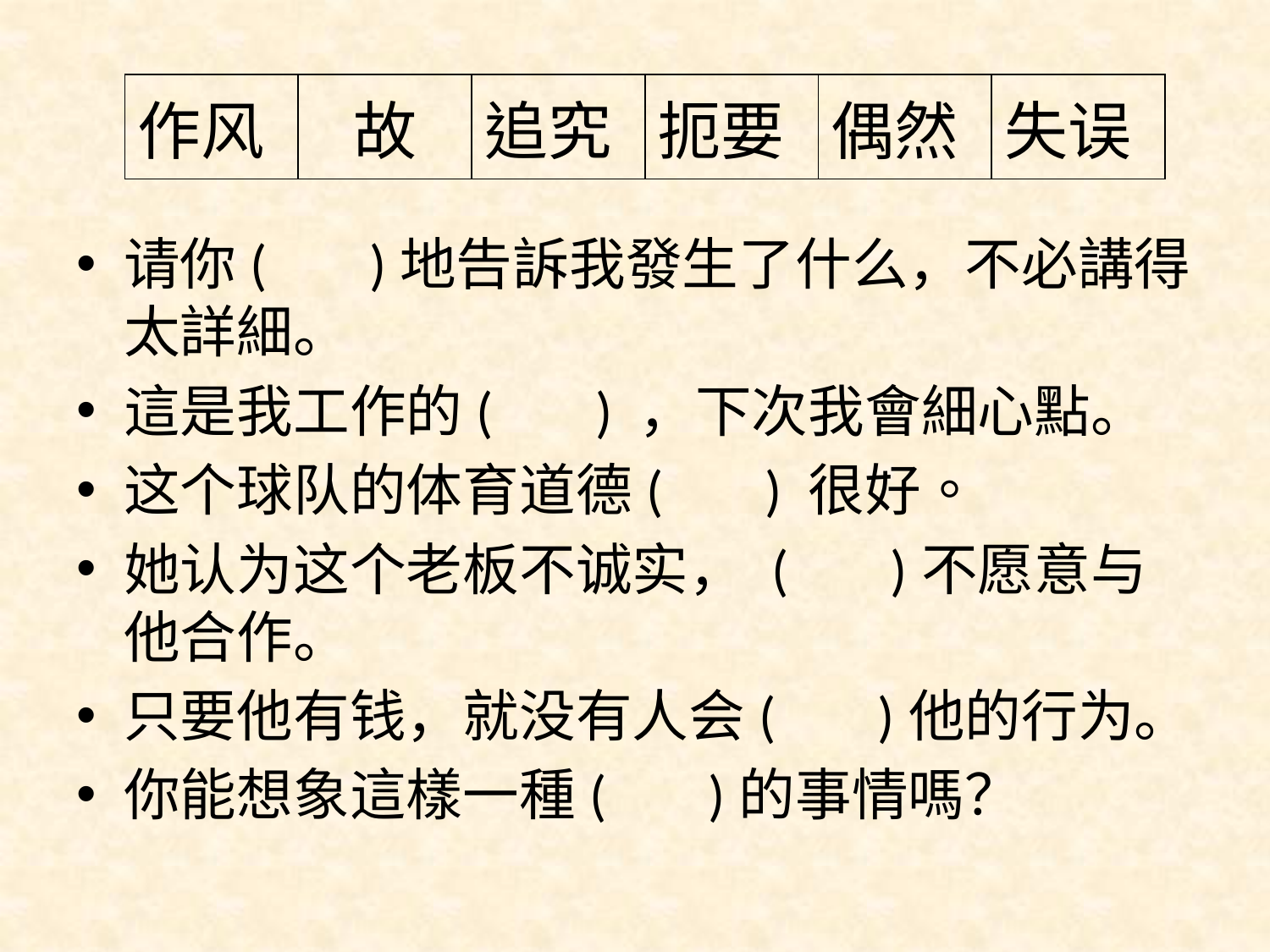

| 作风 | 故 | 追究 | 扼要 | 偶然 | 失误 |
| --- | --- | --- | --- | --- | --- |
请你(        )地告訴我發生了什么，不必講得太詳細。
這是我工作的(        ) ，下次我會細心點。
这个球队的体育道德(        ) 很好。
她认为这个老板不诚实， (        )不愿意与他合作。
只要他有钱，就没有人会(        )他的行为。
你能想象這樣一種(        )的事情嗎？

# -